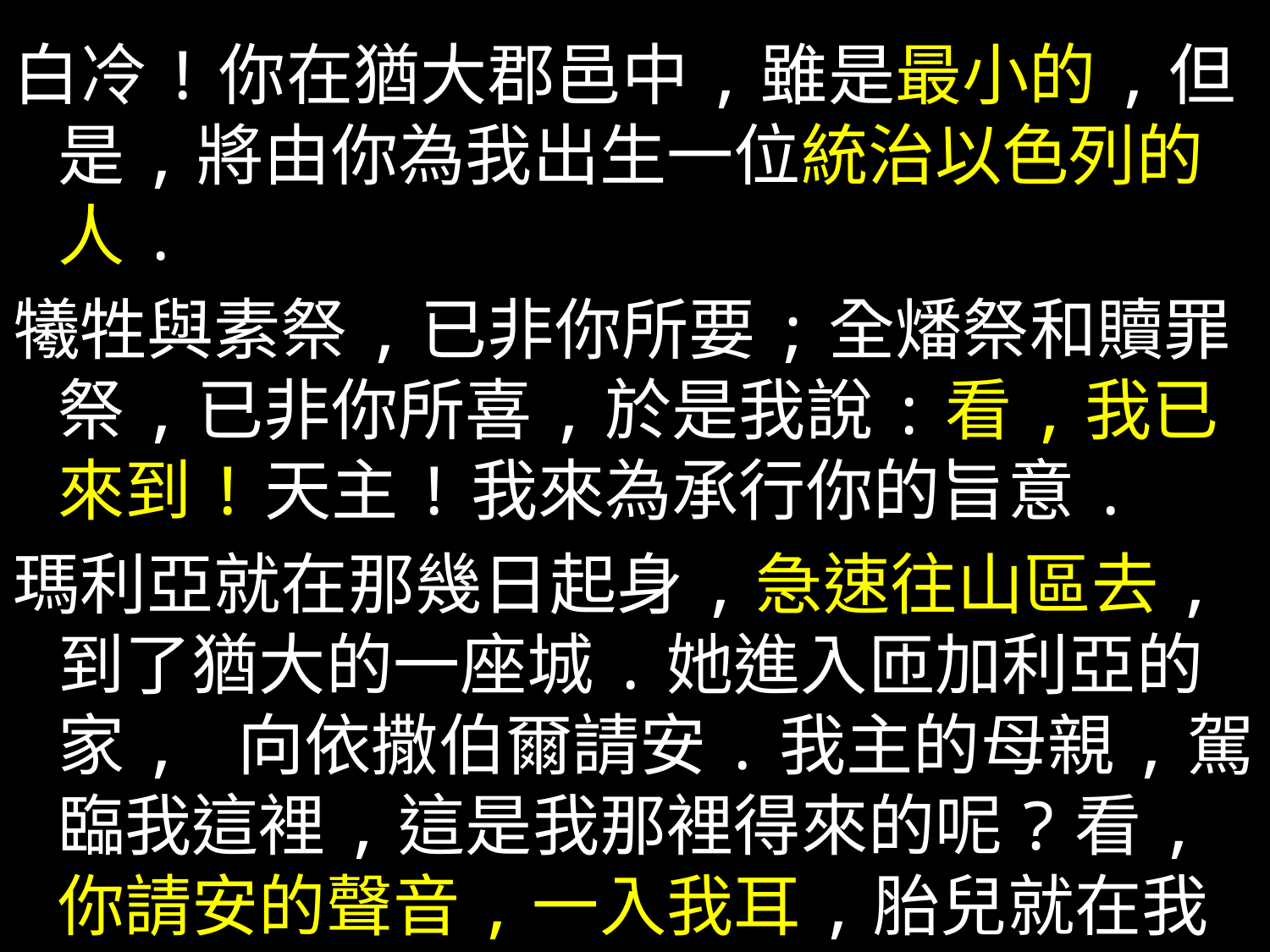

白冷!你在猶大郡邑中,雖是最小的,但是,將由你為我出生一位統治以色列的人.
犧牲與素祭,已非你所要;全燔祭和贖罪祭,已非你所喜,於是我說:看,我已來到!天主!我來為承行你的旨意.
瑪利亞就在那幾日起身,急速往山區去,到了猶大的一座城.她進入匝加利亞的家, 向依撒伯爾請安.我主的母親,駕臨我這裡,這是我那裡得來的呢?看,你請安的聲音,一入我耳,胎兒就在我腹中歡喜踴躍.